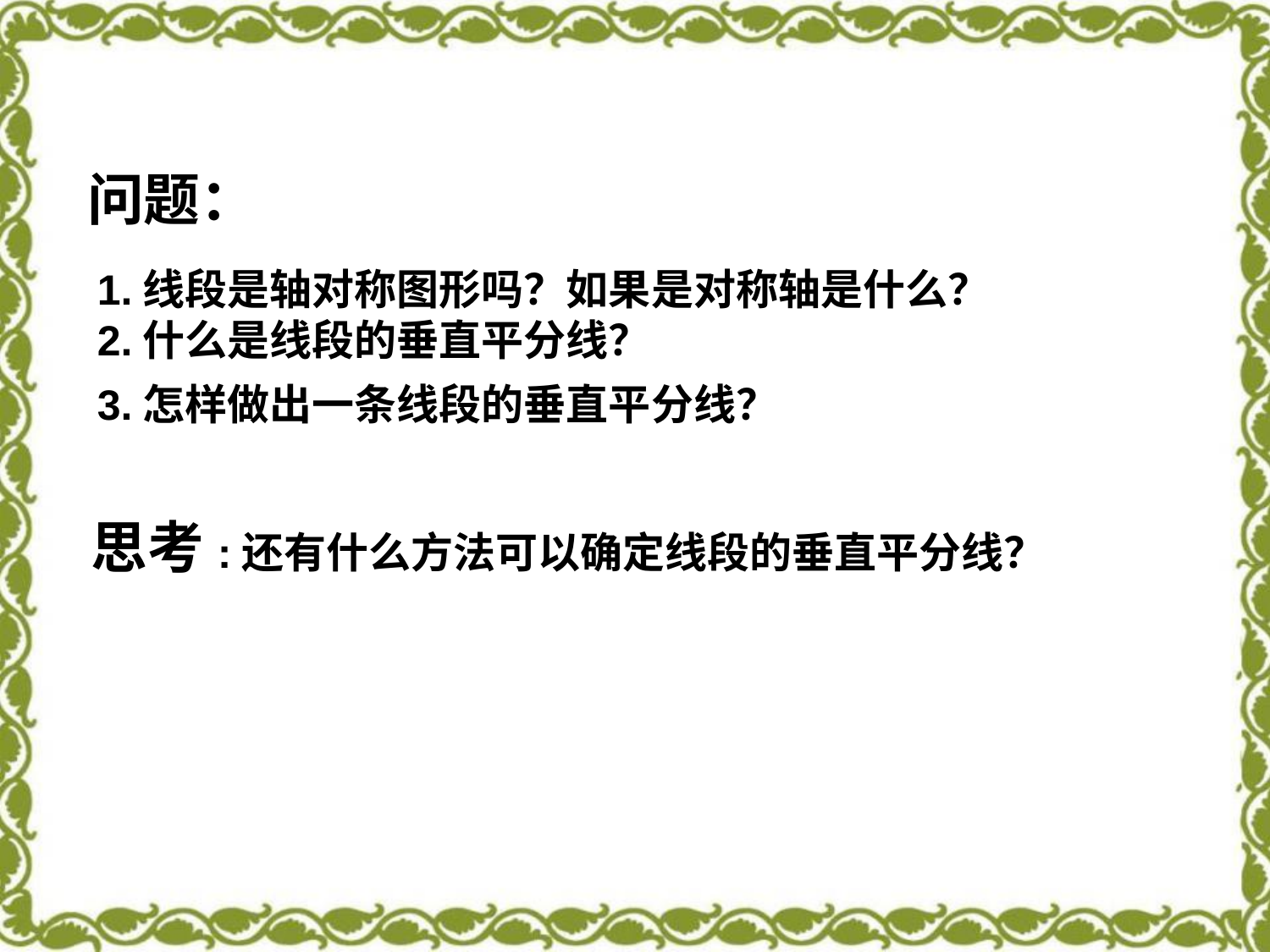

问题：
1.线段是轴对称图形吗？如果是对称轴是什么？
2.什么是线段的垂直平分线？
3.怎样做出一条线段的垂直平分线？
思考:还有什么方法可以确定线段的垂直平分线？